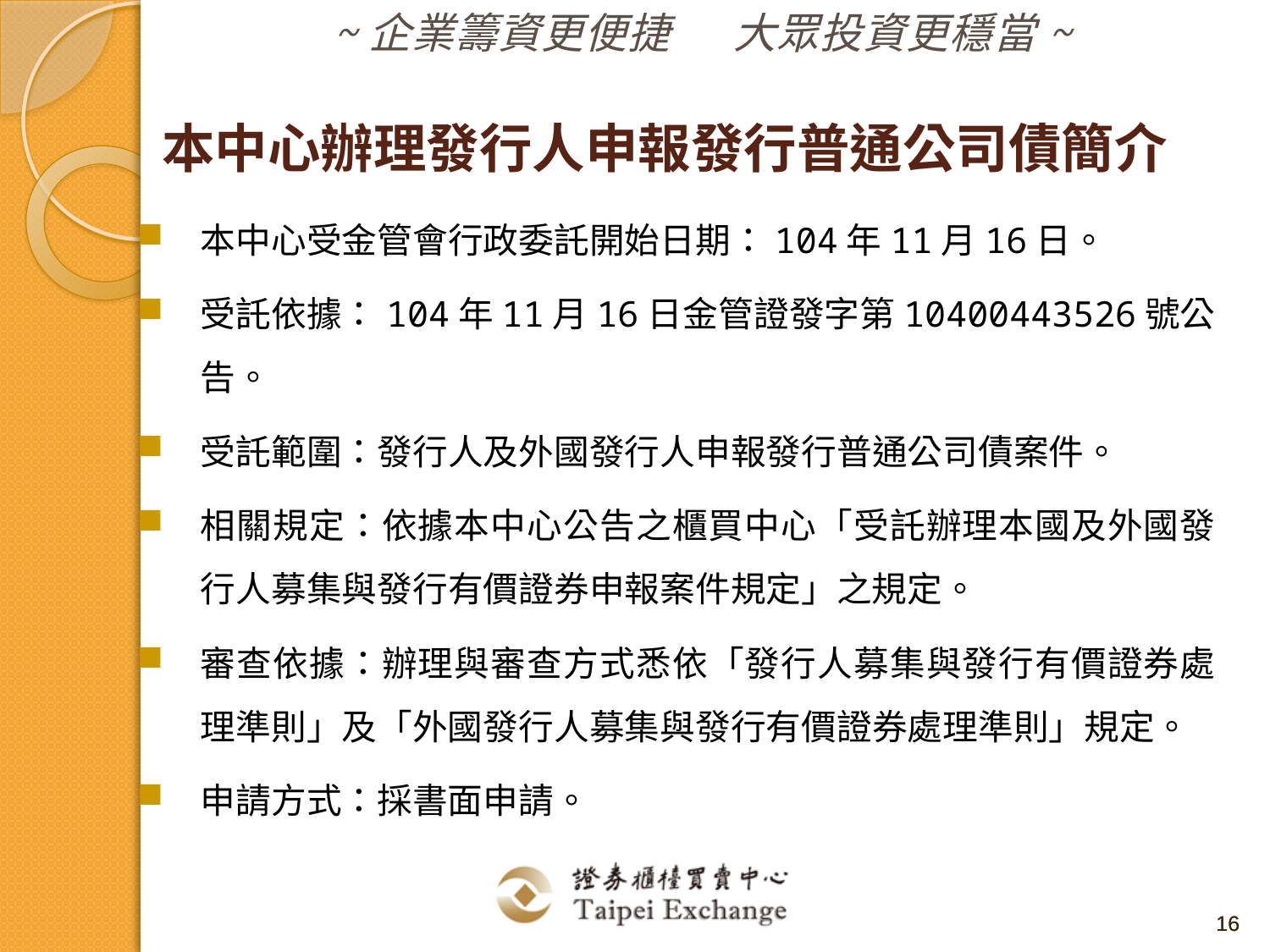

本中心辦理發行人申報發行普通公司債簡介
本中心受金管會行政委託開始日期：104年11月16日。
受託依據：104年11月16日金管證發字第10400443526號公告。
受託範圍：發行人及外國發行人申報發行普通公司債案件。
相關規定：依據本中心公告之櫃買中心「受託辦理本國及外國發行人募集與發行有價證券申報案件規定」之規定。
審查依據：辦理與審查方式悉依「發行人募集與發行有價證券處理準則」及「外國發行人募集與發行有價證券處理準則」規定。
申請方式：採書面申請。

16
16